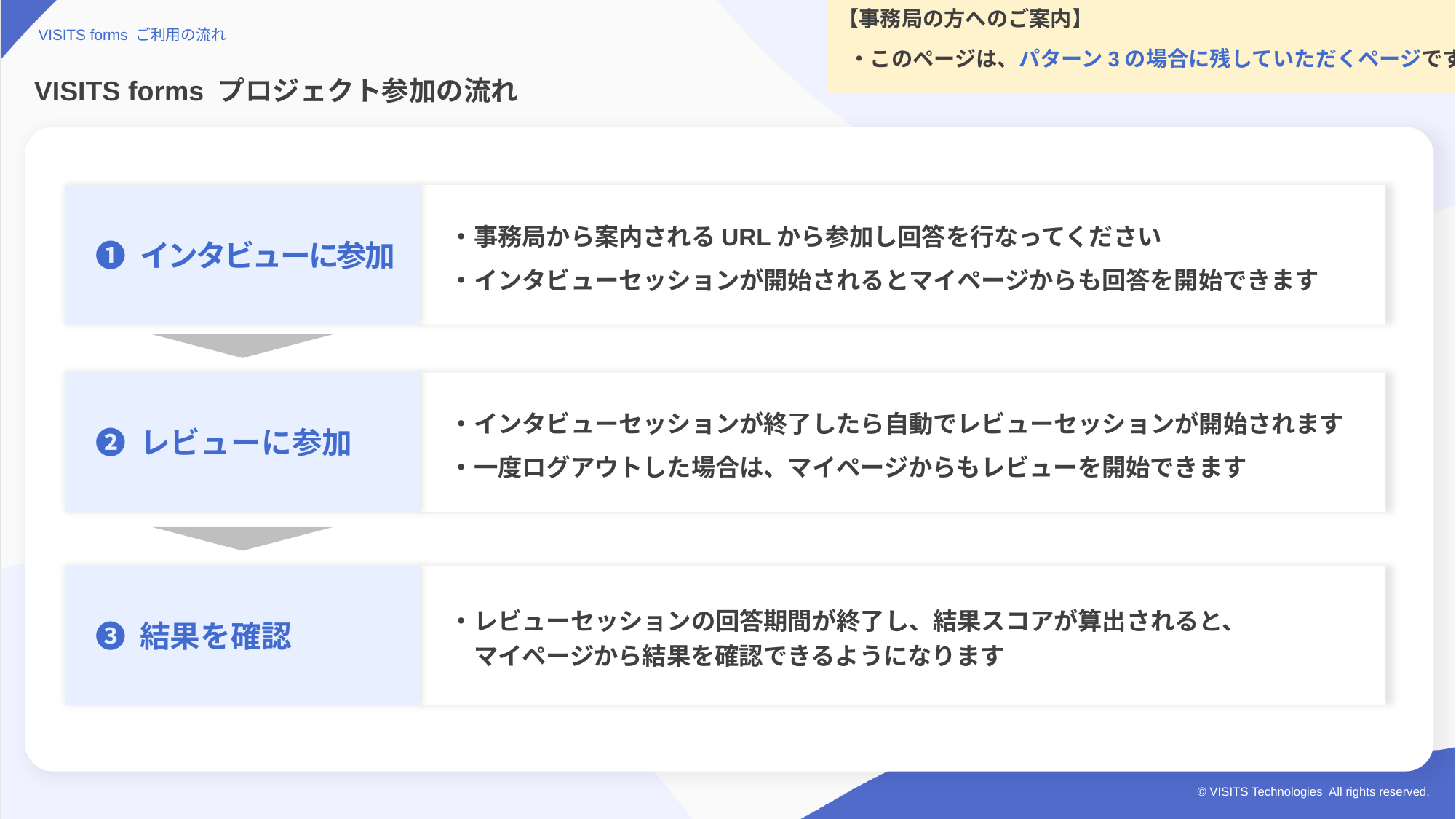

【事務局の方へのご案内】

 ・このページは、パターン3の場合に残していただくページです
VISITS forms ご利用の流れ
# VISITS forms プロジェクト参加の流れ

・事務局から案内されるURLから参加し回答を行なってください

・インタビューセッションが開始されるとマイページからも回答を開始できます
❶ インタビューに参加

・インタビューセッションが終了したら自動でレビューセッションが開始されます

・一度ログアウトした場合は、マイページからもレビューを開始できます
❷ レビューに参加

❸ 結果を確認
・レビューセッションの回答期間が終了し、結果スコアが算出されると、
　マイページから結果を確認できるようになります
© VISITS Technologies  All rights reserved.